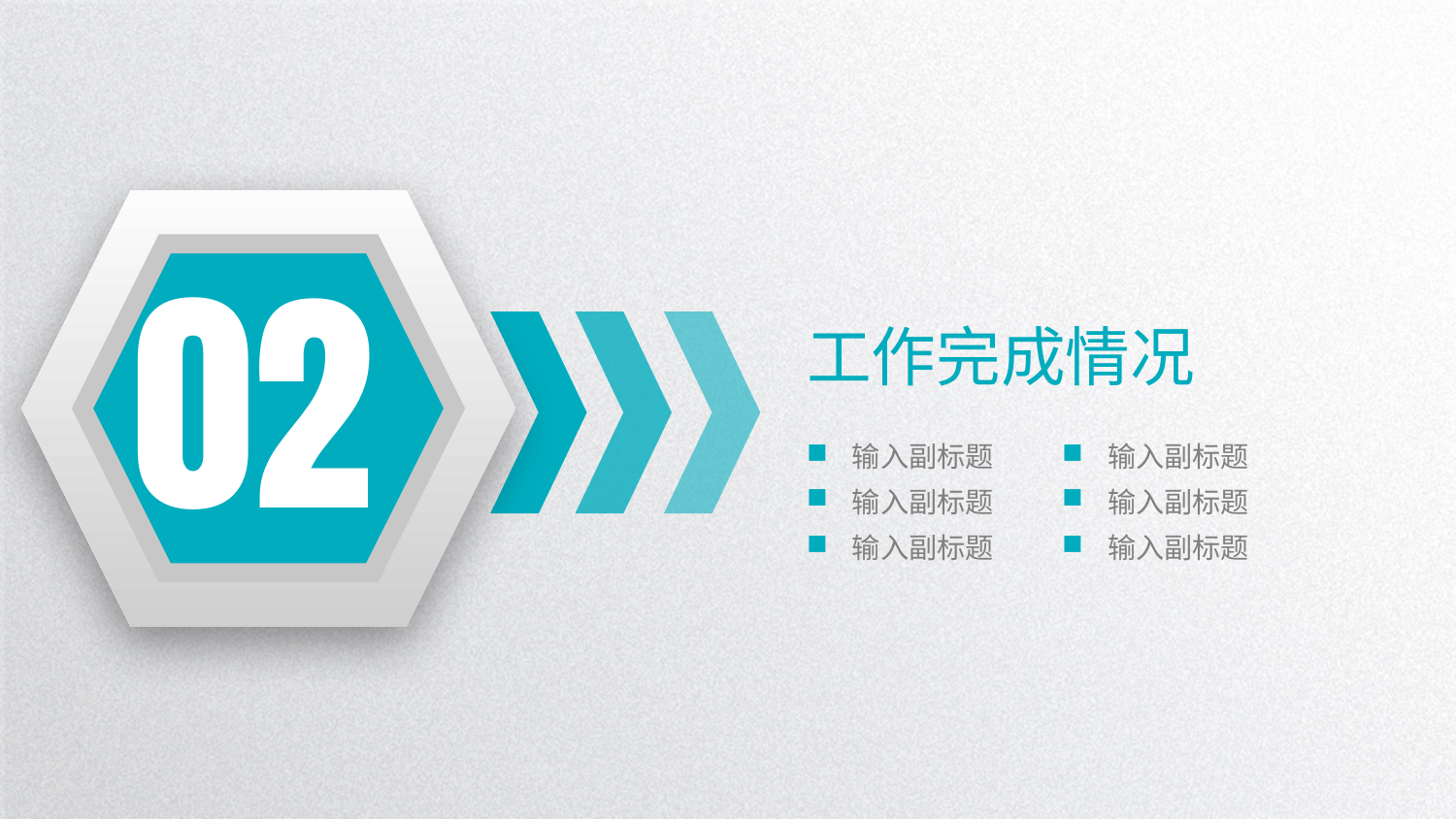

02
工作完成情况
输入副标题
输入副标题
输入副标题

输入副标题
输入副标题
输入副标题